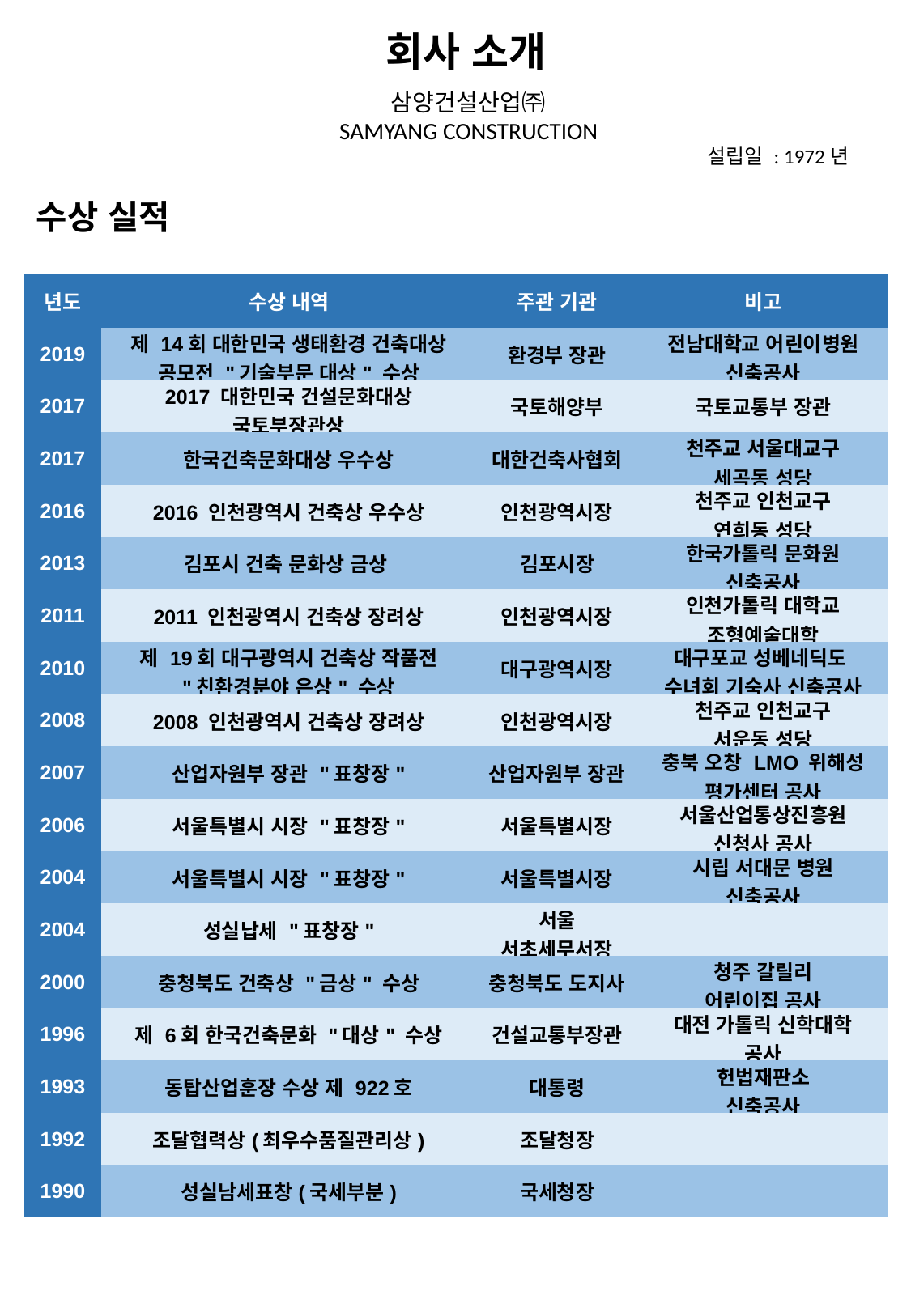

회사 소개
삼양건설산업㈜
SAMYANG CONSTRUCTION
설립일 : 1972년
수상 실적
| 년도 | 수상 내역 | 주관 기관 | 비고 |
| --- | --- | --- | --- |
| 2019 | 제 14회 대한민국 생태환경 건축대상 공모전 "기술부문 대상" 수상 | 환경부 장관 | 전남대학교 어린이병원 신축공사 |
| 2017 | 2017 대한민국 건설문화대상 국토부장관상 | 국토해양부 | 국토교통부 장관 |
| 2017 | 한국건축문화대상 우수상 | 대한건축사협회 | 천주교 서울대교구 세곡동 성당 |
| 2016 | 2016 인천광역시 건축상 우수상 | 인천광역시장 | 천주교 인천교구 연희동 성당 |
| 2013 | 김포시 건축 문화상 금상 | 김포시장 | 한국가톨릭 문화원 신축공사 |
| 2011 | 2011 인천광역시 건축상 장려상 | 인천광역시장 | 인천가톨릭 대학교 조형예술대학 |
| 2010 | 제 19회 대구광역시 건축상 작품전 "친환경분야 은상" 수상 | 대구광역시장 | 대구포교 성베네딕도 수녀회 기숙사 신축공사 |
| 2008 | 2008 인천광역시 건축상 장려상 | 인천광역시장 | 천주교 인천교구 서운동 성당 |
| 2007 | 산업자원부 장관 "표창장" | 산업자원부 장관 | 충북 오창 LMO 위해성 평가센터 공사 |
| 2006 | 서울특별시 시장 "표창장" | 서울특별시장 | 서울산업통상진흥원 신청사 공사 |
| 2004 | 서울특별시 시장 "표창장" | 서울특별시장 | 시립 서대문 병원 신축공사 |
| 2004 | 성실납세 "표창장" | 서울 서초세무서장 |  |
| 2000 | 충청북도 건축상 "금상" 수상 | 충청북도 도지사 | 청주 갈릴리 어린이집 공사 |
| 1996 | 제 6회 한국건축문화 "대상" 수상 | 건설교통부장관 | 대전 가톨릭 신학대학 공사 |
| 1993 | 동탑산업훈장 수상 제 922호 | 대통령 | 헌법재판소 신축공사 |
| 1992 | 조달협력상(최우수품질관리상) | 조달청장 |  |
| 1990 | 성실남세표창(국세부분) | 국세청장 |  |